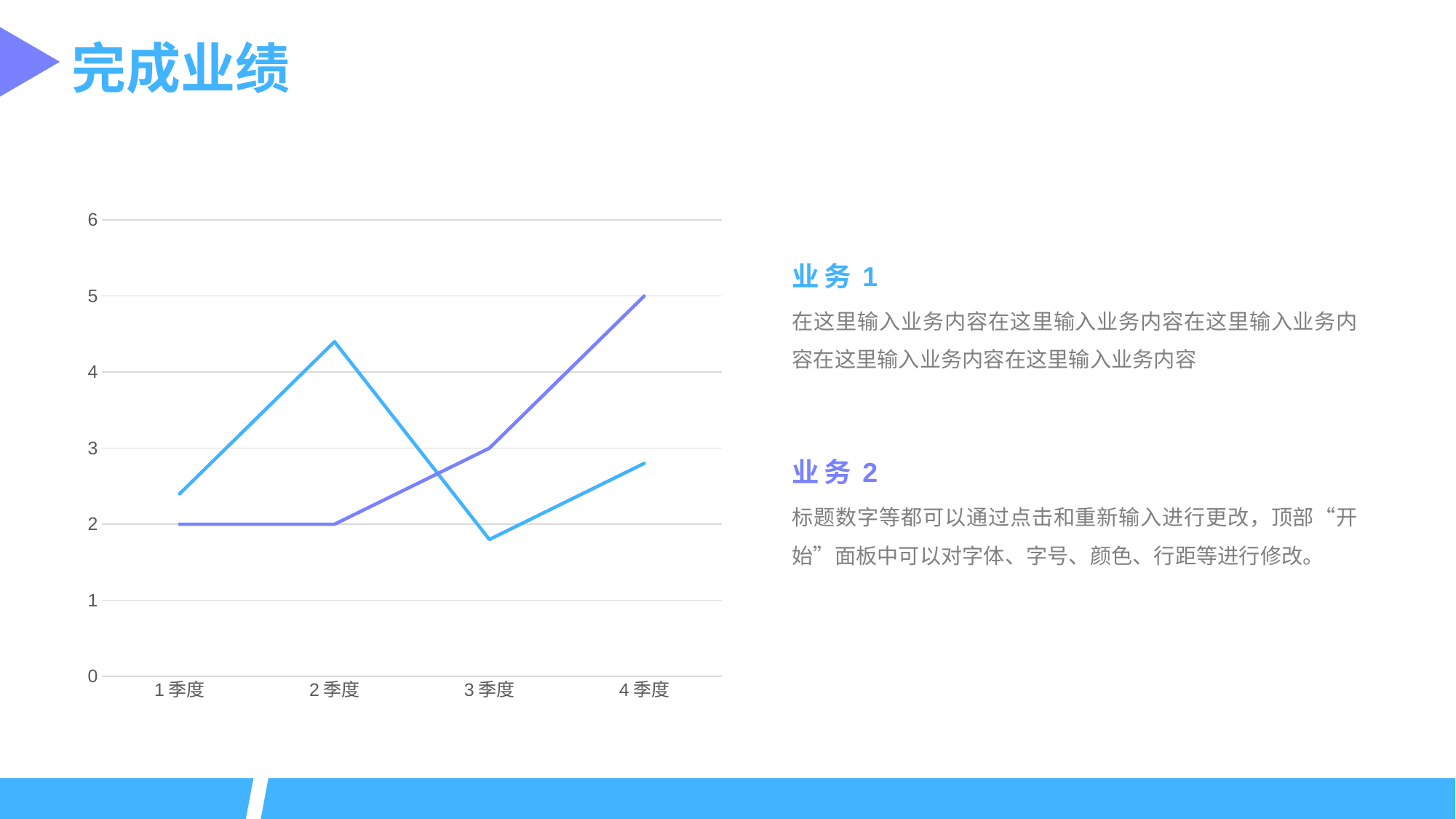

完成业绩

### Chart

| Category | 系列2 | 系列3 |
|---|---|---|
| 1季度 | 2.4 | 2.0 |
| 2季度 | 4.4 | 2.0 |
| 3季度 | 1.8 | 3.0 |
| 4季度 | 2.8 | 5.0 |
业务1
在这里输入业务内容在这里输入业务内容在这里输入业务内容在这里输入业务内容在这里输入业务内容
业务2
标题数字等都可以通过点击和重新输入进行更改，顶部“开始”面板中可以对字体、字号、颜色、行距等进行修改。